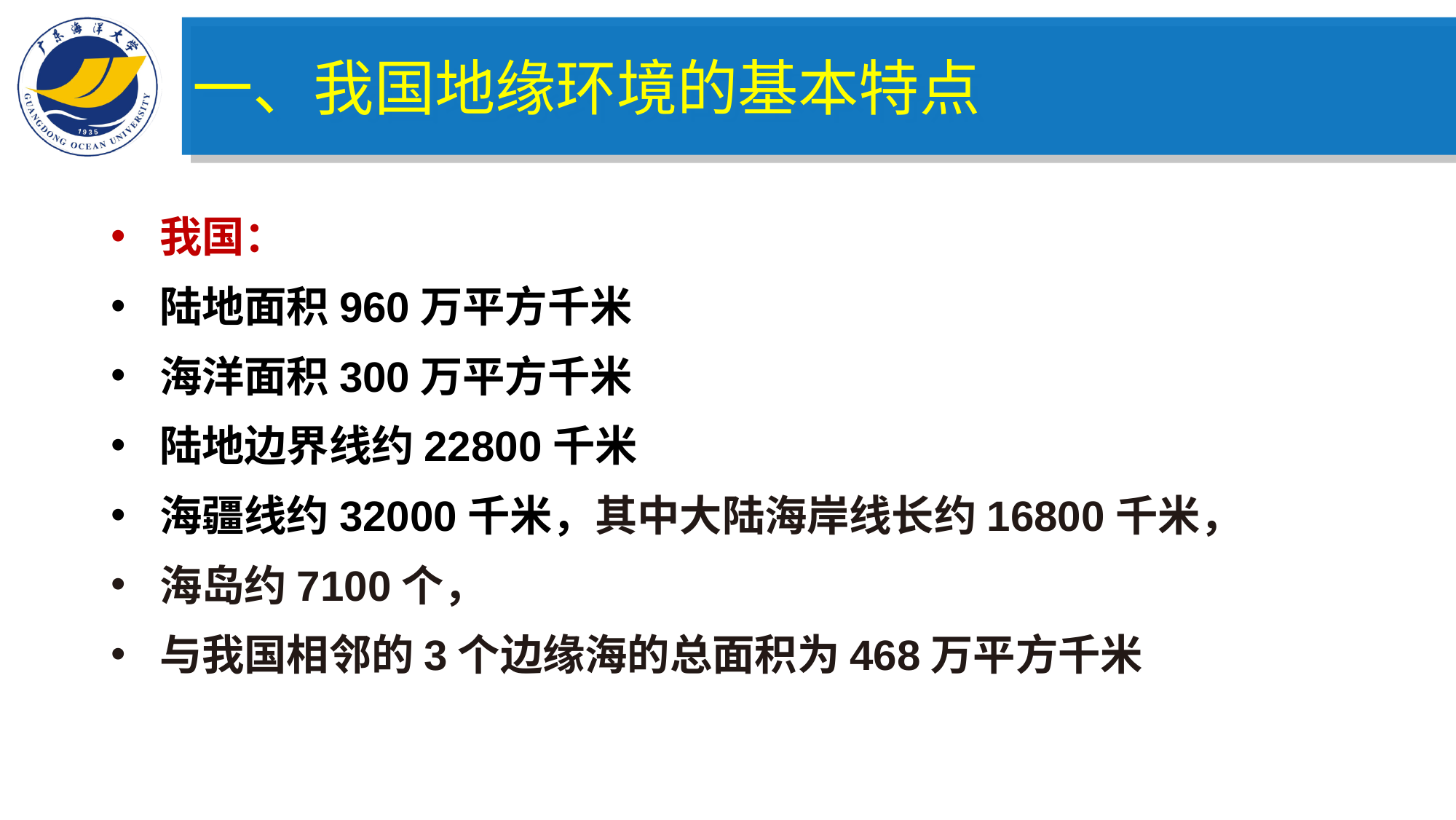

一、我国地缘环境的基本特点
我国：
陆地面积960万平方千米
海洋面积300万平方千米
陆地边界线约22800千米
海疆线约32000千米，其中大陆海岸线长约16800千米，
海岛约7100个，
与我国相邻的3个边缘海的总面积为468万平方千米